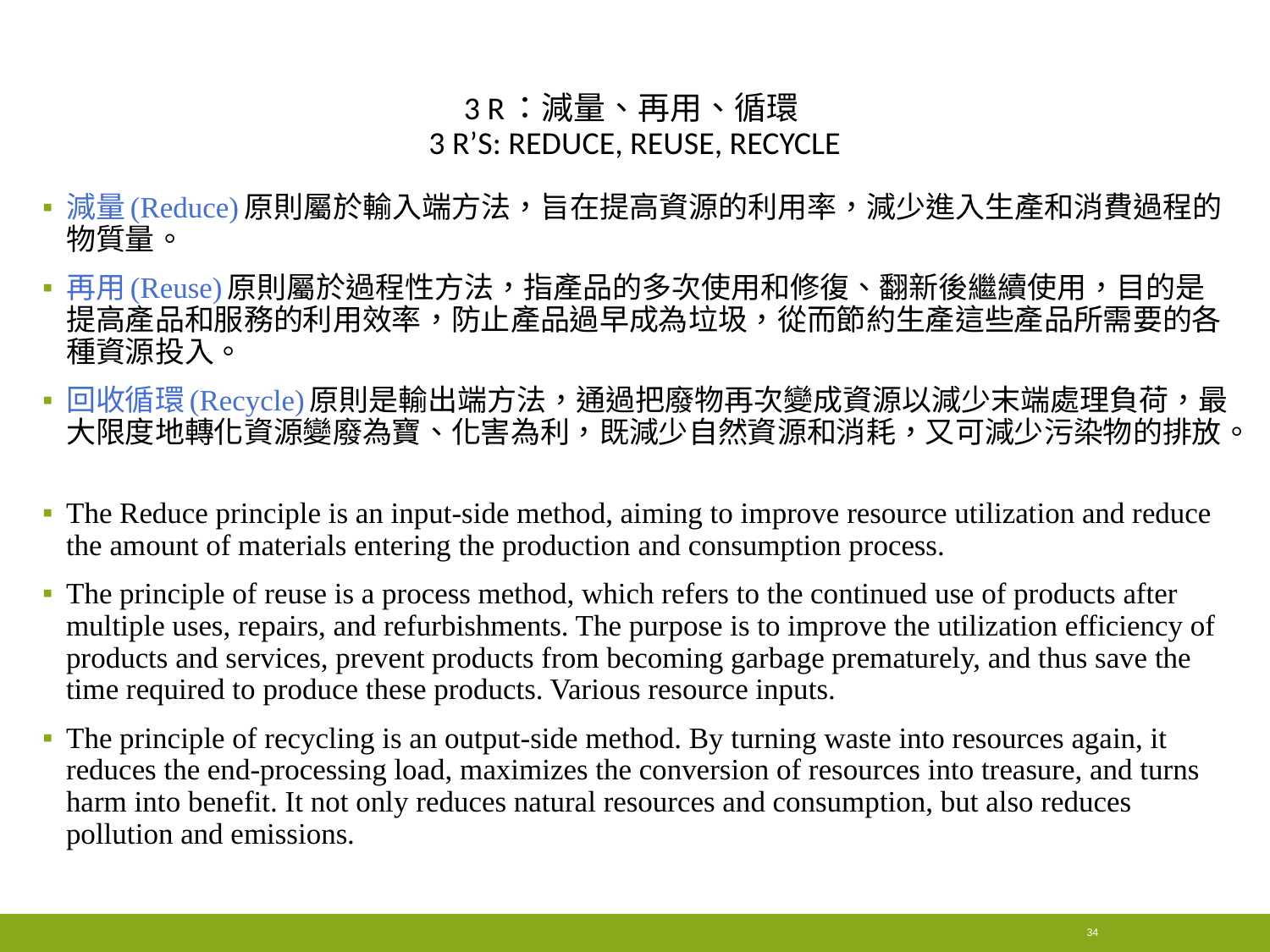

# 3 R：減量、再用、循環 3 R’s: Reduce, Reuse, Recycle
減量(Reduce)原則屬於輸入端方法，旨在提高資源的利用率，減少進入生產和消費過程的物質量。
再用(Reuse)原則屬於過程性方法，指產品的多次使用和修復、翻新後繼續使用，目的是提高產品和服務的利用效率，防止產品過早成為垃圾，從而節約生產這些產品所需要的各種資源投入。
回收循環(Recycle)原則是輸出端方法，通過把廢物再次變成資源以減少末端處理負荷，最大限度地轉化資源變廢為寶、化害為利，既減少自然資源和消耗，又可減少污染物的排放。
The Reduce principle is an input-side method, aiming to improve resource utilization and reduce the amount of materials entering the production and consumption process.
The principle of reuse is a process method, which refers to the continued use of products after multiple uses, repairs, and refurbishments. The purpose is to improve the utilization efficiency of products and services, prevent products from becoming garbage prematurely, and thus save the time required to produce these products. Various resource inputs.
The principle of recycling is an output-side method. By turning waste into resources again, it reduces the end-processing load, maximizes the conversion of resources into treasure, and turns harm into benefit. It not only reduces natural resources and consumption, but also reduces pollution and emissions.
34